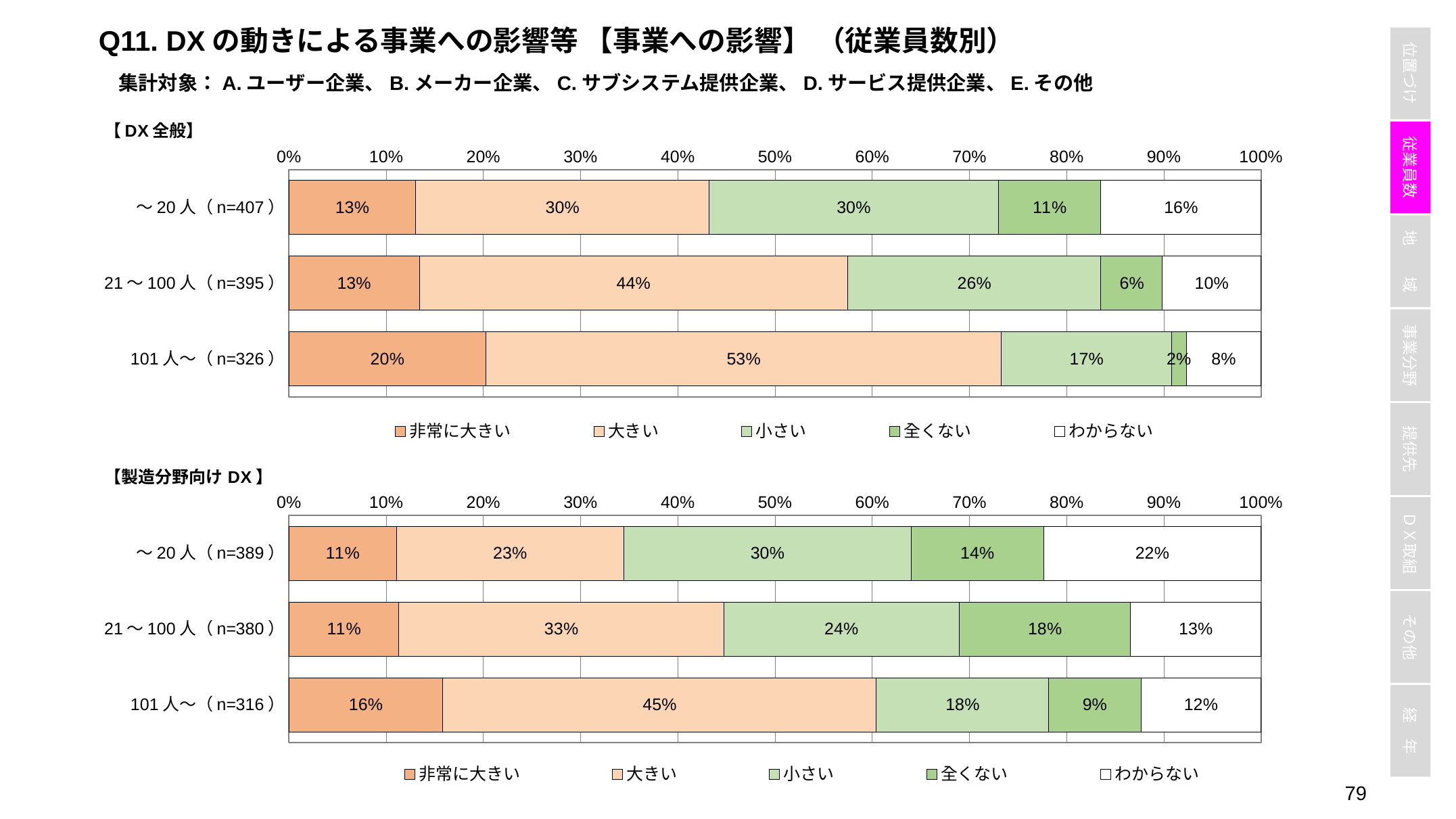

Q11. DXの動きによる事業への影響等 【事業への影響】 （従業員数別）
集計対象：A.ユーザー企業、B.メーカー企業、C.サブシステム提供企業、D.サービス提供企業、E.その他

### Chart

| Category | 非常に大きい | 大きい | 小さい | 全くない | わからない |
|---|---|---|---|---|---|
| ～20人（n=407） | 0.13022113022113022 | 0.3022113022113022 | 0.2972972972972973 | 0.10565110565110565 | 0.16461916461916462 |
| 21～100人（n=395） | 0.1341772151898734 | 0.44050632911392407 | 0.2607594936708861 | 0.06329113924050633 | 0.10126582278481013 |
| 101人～（n=326） | 0.20245398773006135 | 0.5306748466257669 | 0.17484662576687116 | 0.015337423312883436 | 0.07668711656441718 |

### Chart

| Category | 非常に大きい | 大きい | 小さい | 全くない | わからない |
|---|---|---|---|---|---|
| ～20人（n=389） | 0.11053984575835475 | 0.23393316195372751 | 0.29562982005141386 | 0.13624678663239073 | 0.2236503856041131 |
| 21～100人（n=380） | 0.11315789473684211 | 0.33421052631578946 | 0.24210526315789474 | 0.1763157894736842 | 0.13421052631578947 |
| 101人～（n=316） | 0.15822784810126583 | 0.4462025316455696 | 0.17721518987341772 | 0.0949367088607595 | 0.12341772151898735 |
79